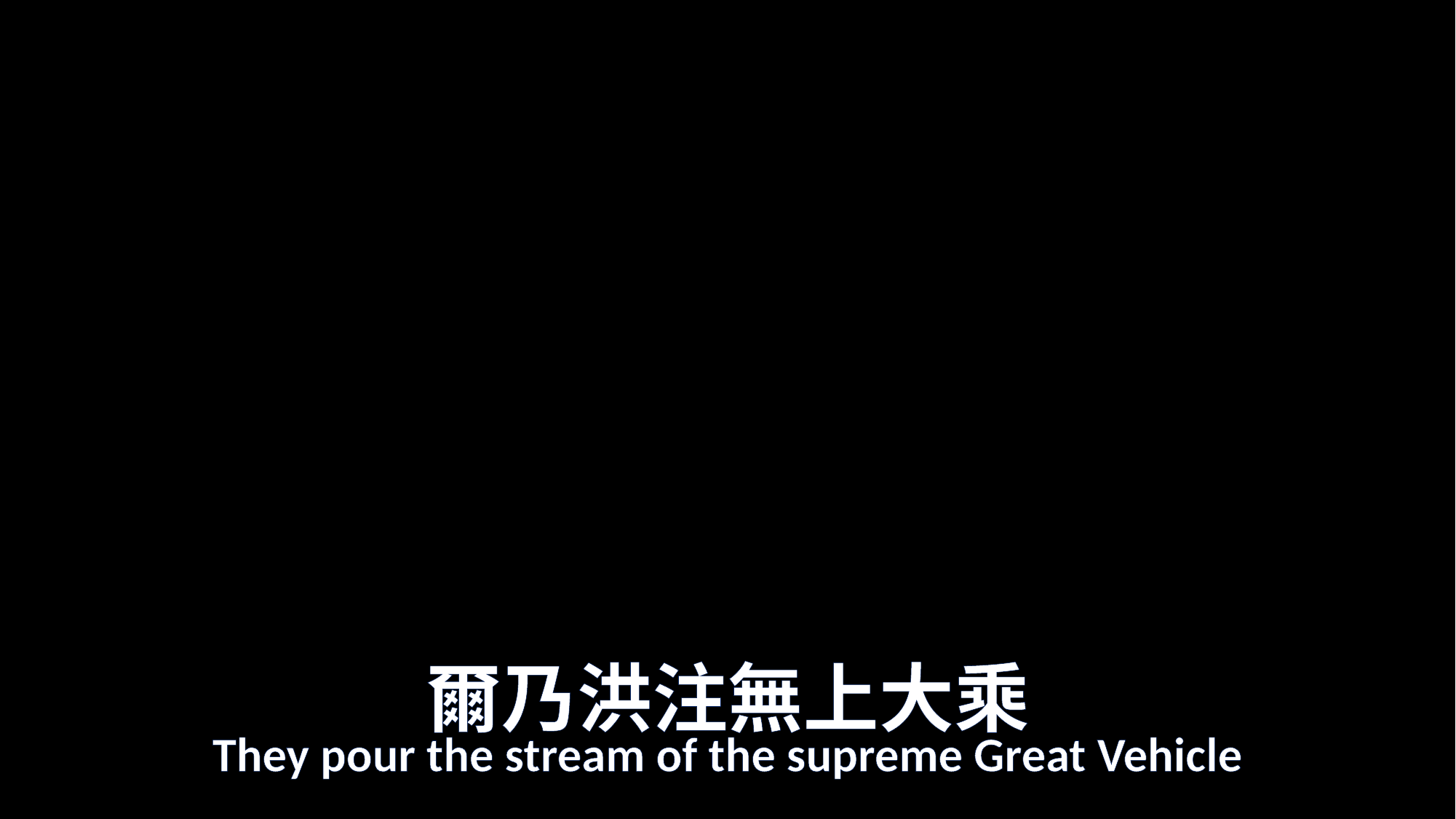

# 爾乃洪注無上大乘
They pour the stream of the supreme Great Vehicle